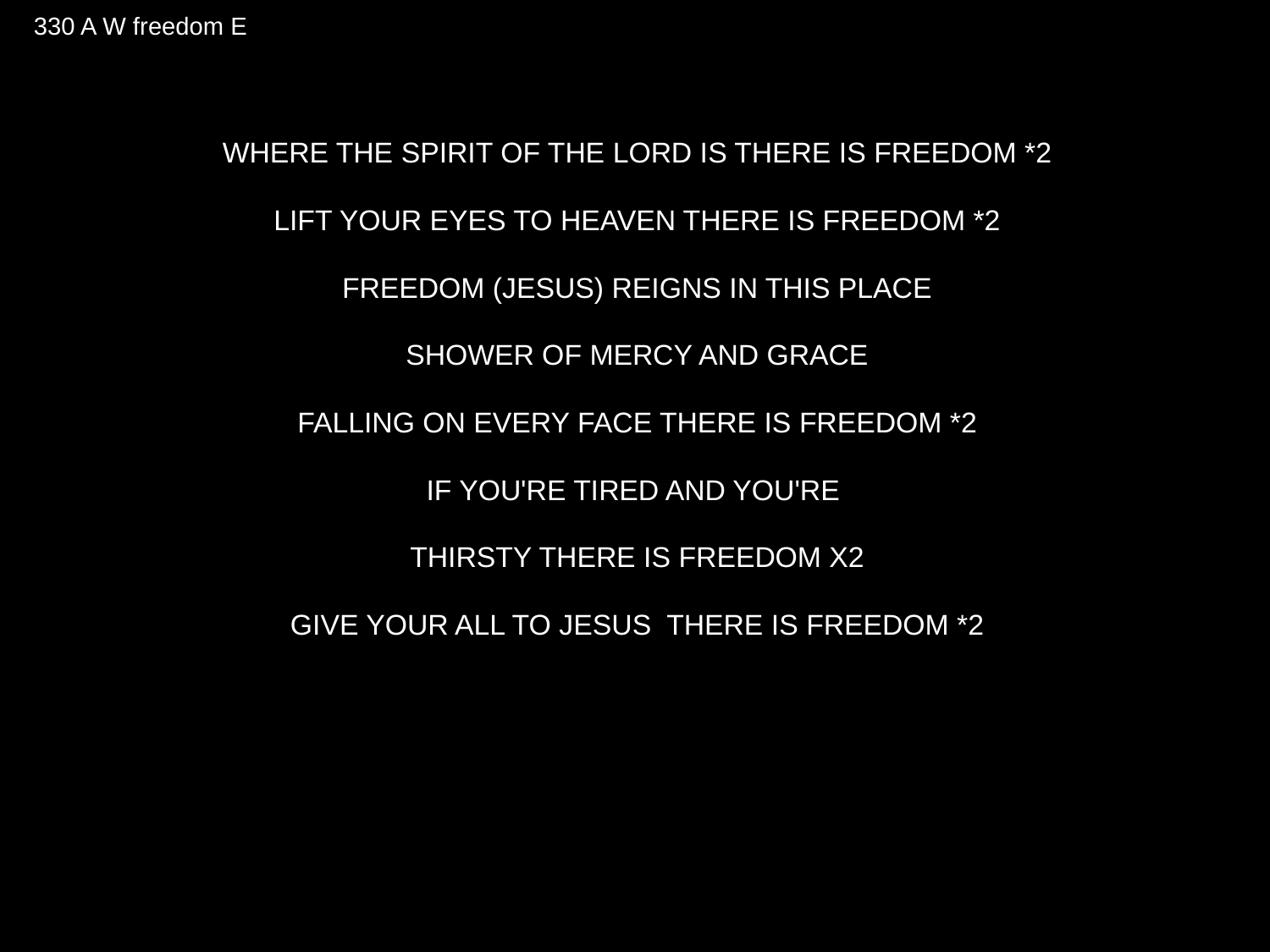

ふりーだむ
★W
330 A W freedom E
★４
WHERE THE SPIRIT OF THE LORD IS THERE IS FREEDOM *2
LIFT YOUR EYES TO HEAVEN THERE IS FREEDOM *2
FREEDOM (JESUS) REIGNS IN THIS PLACE
SHOWER OF MERCY AND GRACE
FALLING ON EVERY FACE THERE IS FREEDOM *2
IF YOU'RE TIRED AND YOU'RE
THIRSTY THERE IS FREEDOM X2
GIVE YOUR ALL TO JESUS  THERE IS FREEDOM *2